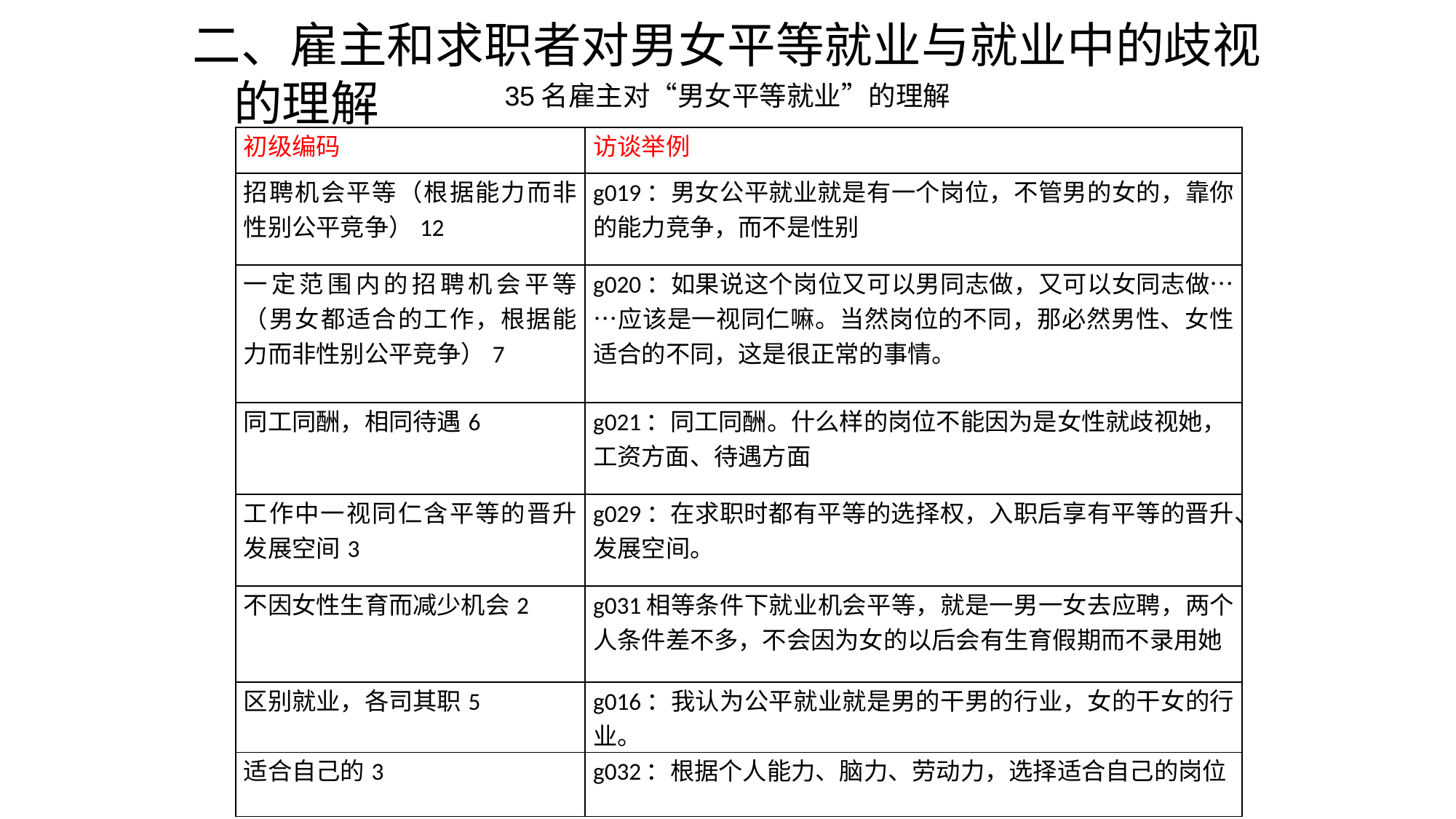

二、雇主和求职者对男女平等就业与就业中的歧视的理解
35名雇主对“男女平等就业”的理解
| 初级编码 | 访谈举例 |
| --- | --- |
| 招聘机会平等（根据能力而非性别公平竞争）12 | g019：男女公平就业就是有一个岗位，不管男的女的，靠你的能力竞争，而不是性别 |
| 一定范围内的招聘机会平等（男女都适合的工作，根据能力而非性别公平竞争）7 | g020：如果说这个岗位又可以男同志做，又可以女同志做……应该是一视同仁嘛。当然岗位的不同，那必然男性、女性适合的不同，这是很正常的事情。 |
| 同工同酬，相同待遇6 | g021：同工同酬。什么样的岗位不能因为是女性就歧视她，工资方面、待遇方面 |
| 工作中一视同仁含平等的晋升发展空间3 | g029：在求职时都有平等的选择权，入职后享有平等的晋升、发展空间。 |
| 不因女性生育而减少机会2 | g031相等条件下就业机会平等，就是一男一女去应聘，两个人条件差不多，不会因为女的以后会有生育假期而不录用她 |
| 区别就业，各司其职5 | g016：我认为公平就业就是男的干男的行业，女的干女的行业。 |
| 适合自己的3 | g032：根据个人能力、脑力、劳动力，选择适合自己的岗位 |